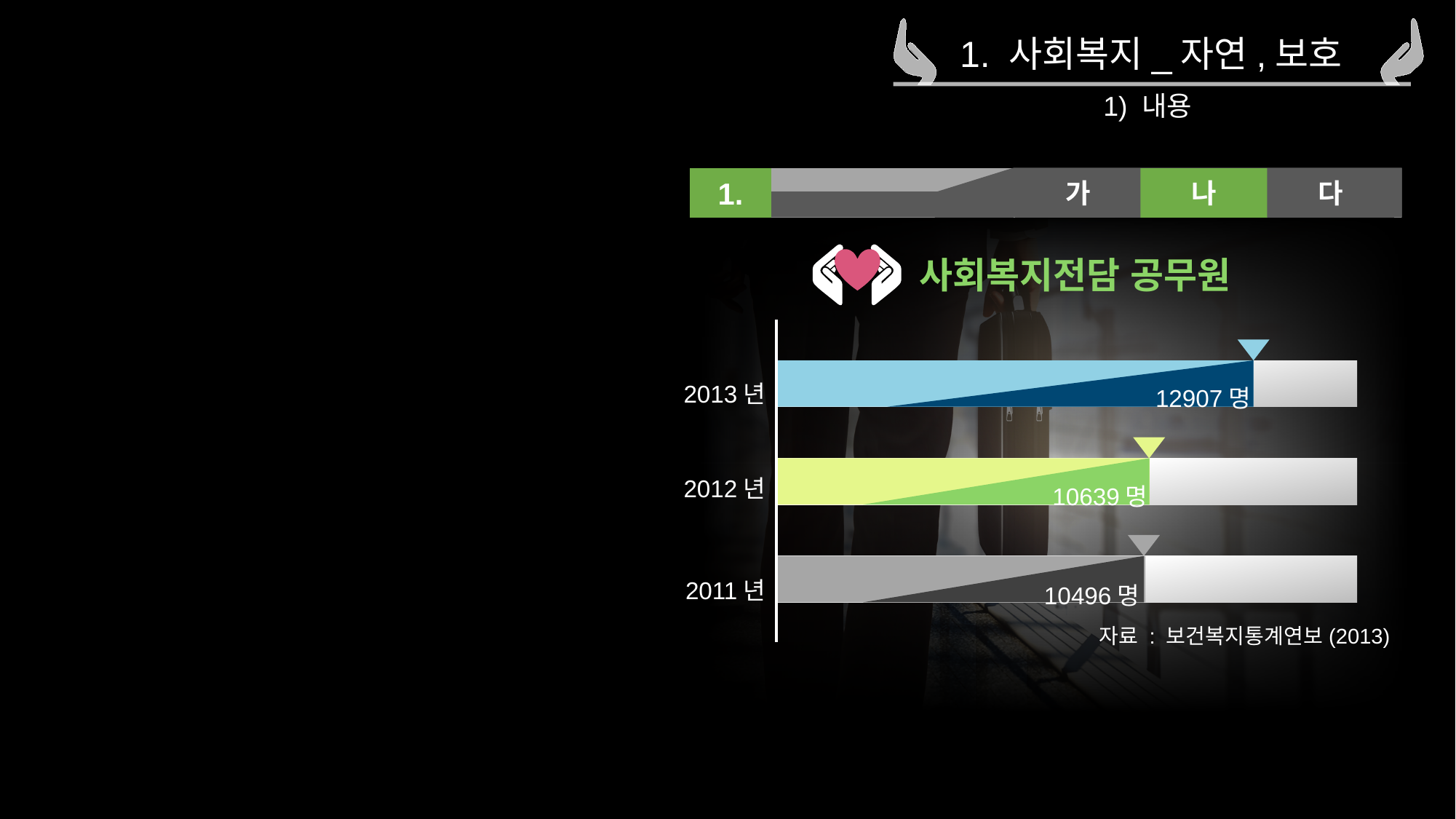

1. 사회복지_자연,보호
1) 내용

1.
가
나
다

사회복지전담 공무원

12907명
2013년

10639명
2012년

10496명
2011년
자료 : 보건복지통계연보(2013)